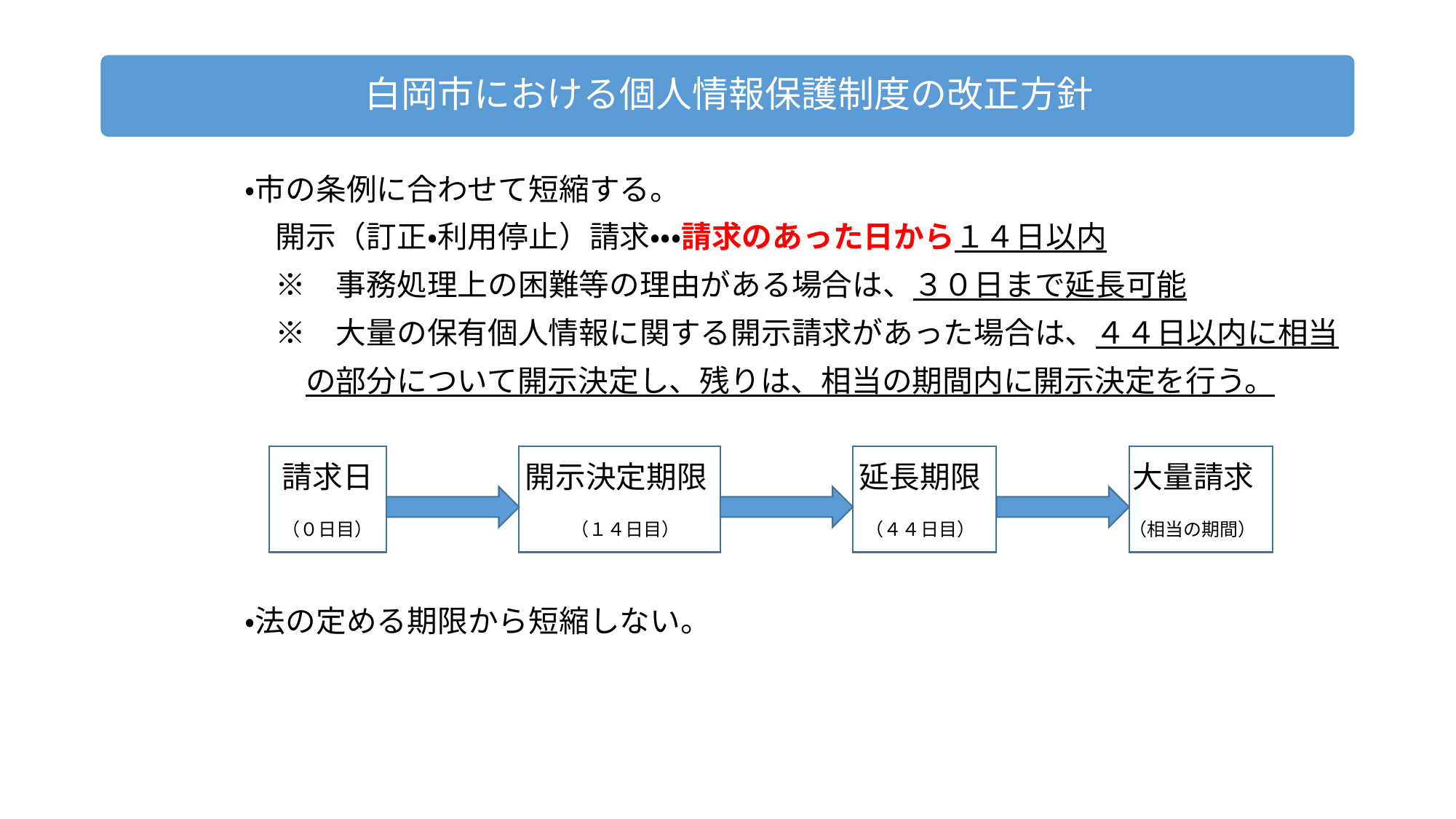

白岡市における個人情報保護制度の改正方針
　　　　・市の条例に合わせて短縮する。
　　　　　開示（訂正・利用停止）請求・・・請求のあった日から１４日以内
　　　　　※　事務処理上の困難等の理由がある場合は、３０日まで延長可能
　　　　　※　大量の保有個人情報に関する開示請求があった場合は、４４日以内に相当
　　　　　　の部分について開示決定し、残りは、相当の期間内に開示決定を行う。

　 　　　　請求日　　　　　開示決定期限　　　　　延長期限　　　　　大量請求
　 　　　　（０日目）　　　　　　　  　　　  （１４日目）　　　　　　　 　　　（４４日目）　　　　　　　　  （相当の期間）

　　　　・法の定める期限から短縮しない。